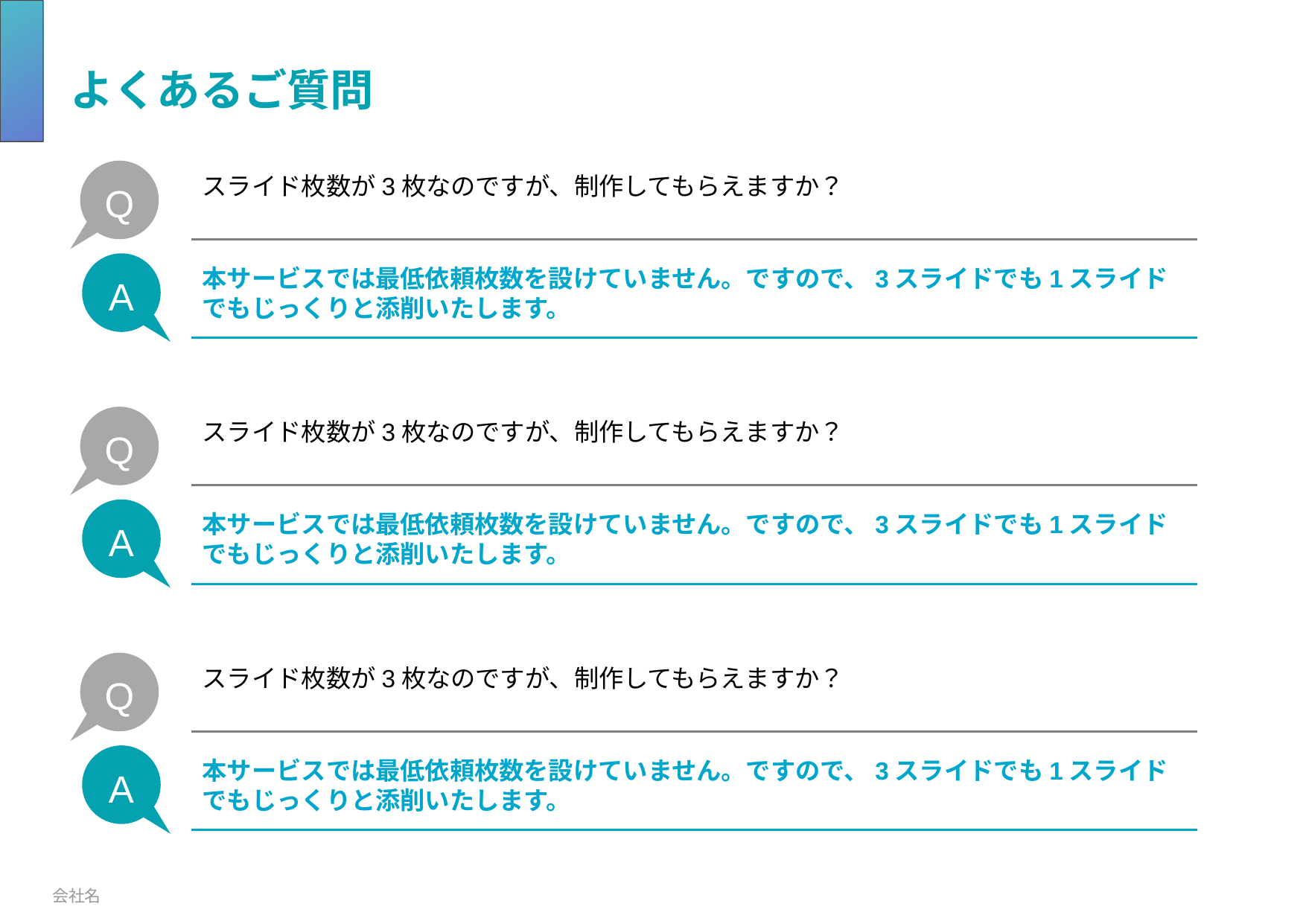

# よくあるご質問
Q
スライド枚数が3枚なのですが、制作してもらえますか？
A
本サービスでは最低依頼枚数を設けていません。ですので、3スライドでも1スライドでもじっくりと添削いたします。
Q
スライド枚数が3枚なのですが、制作してもらえますか？
A
本サービスでは最低依頼枚数を設けていません。ですので、3スライドでも1スライドでもじっくりと添削いたします。
Q
スライド枚数が3枚なのですが、制作してもらえますか？
A
本サービスでは最低依頼枚数を設けていません。ですので、3スライドでも1スライドでもじっくりと添削いたします。
会社名